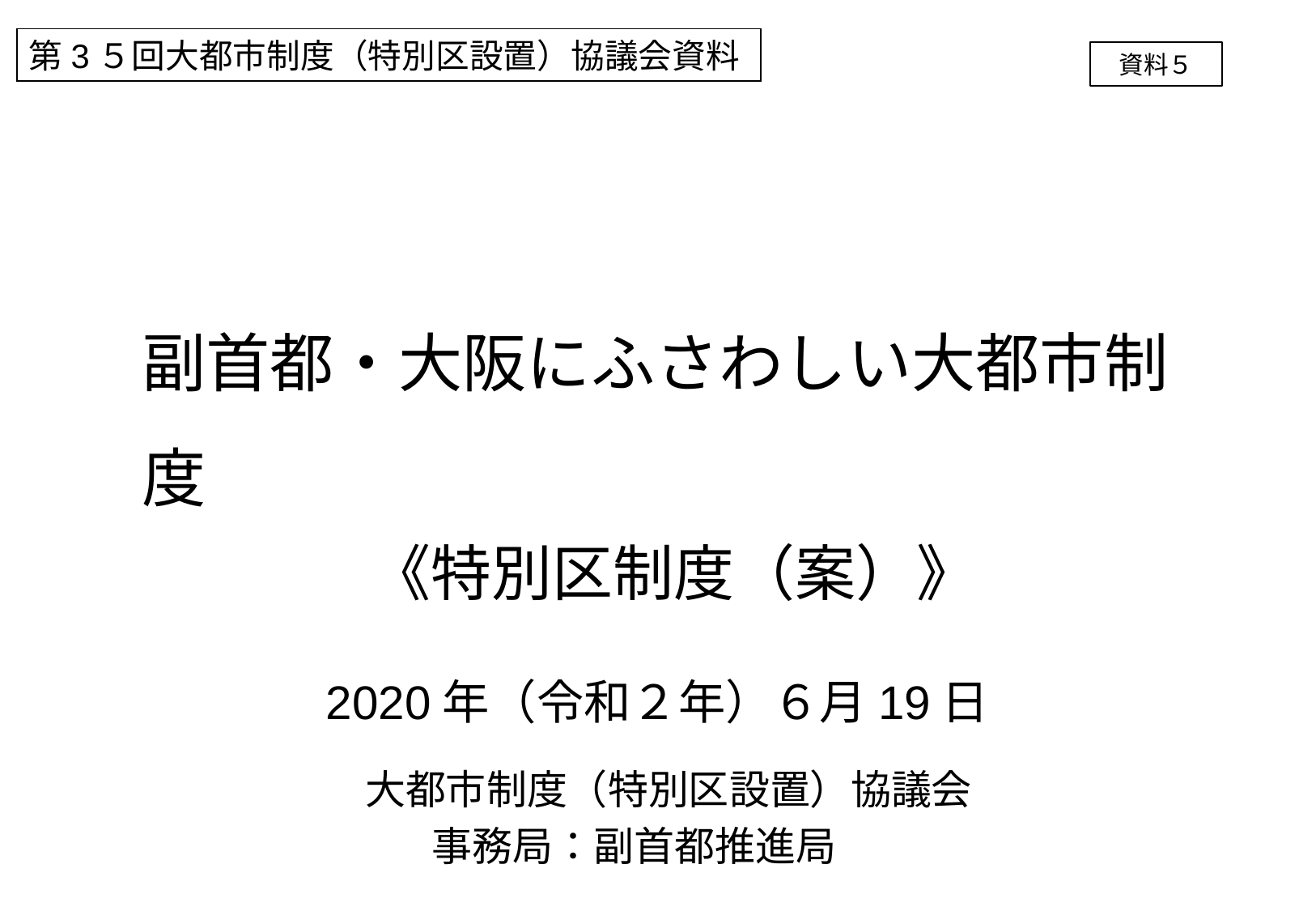

第3５回大都市制度（特別区設置）協議会資料
資料５
副首都・大阪にふさわしい大都市制度

《特別区制度（案）》
2020年（令和２年）６月19日

 大都市制度（特別区設置）協議会
事務局：副首都推進局